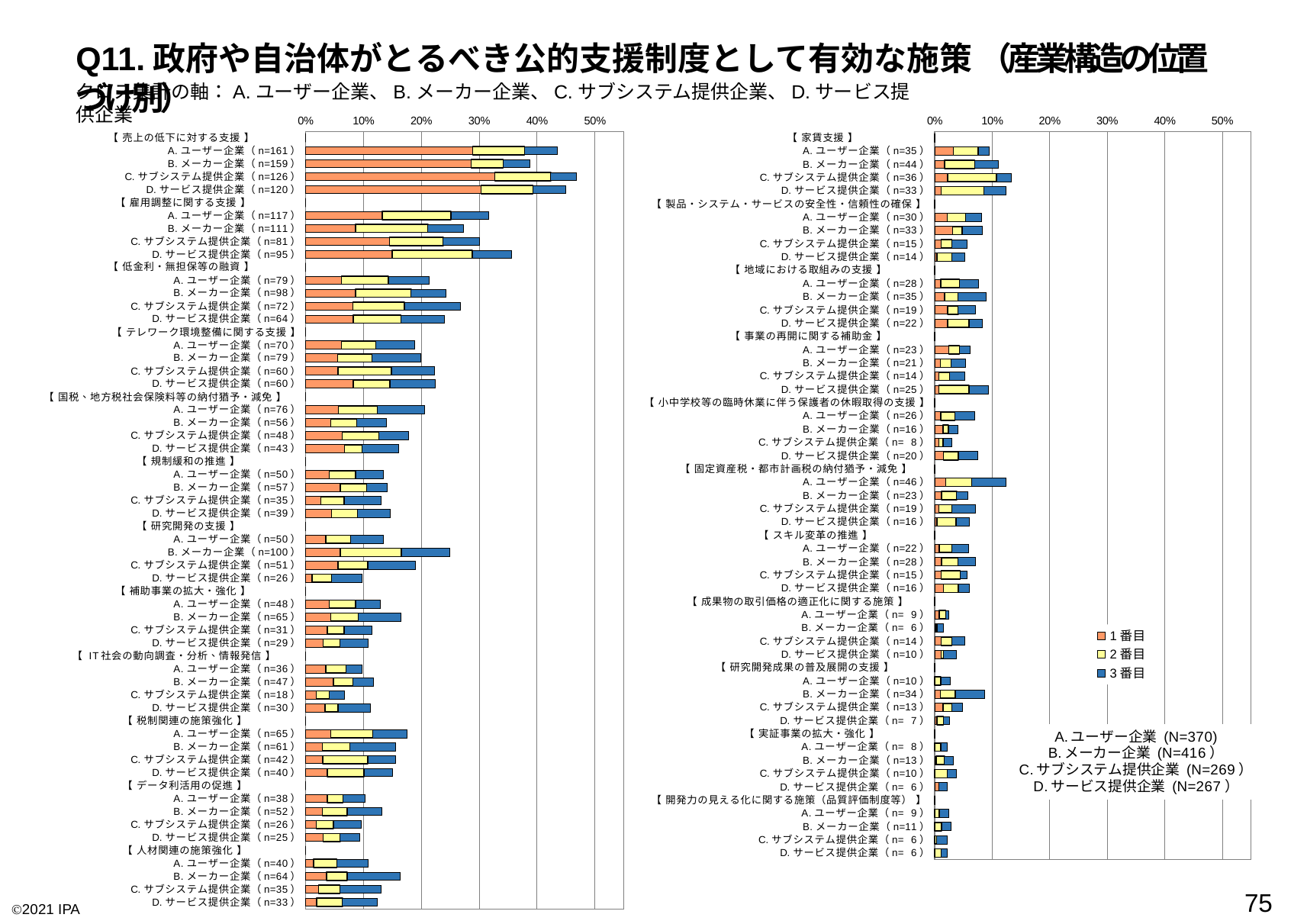

Q11.政府や自治体がとるべき公的支援制度として有効な施策 （産業構造の位置づけ別）
クロス集計の軸：A.ユーザー企業、B.メーカー企業、C.サブシステム提供企業、D.サービス提供企業

### Chart

| Category | 1番目 | 2番目 | 3番目 |
|---|---|---|---|
| 【 売上の低下に対する支援 】              | 0.0 | 0.0 | 0.0 |
| A.ユーザー企業（n=161） | 0.2891891891891892 | 0.0891891891891892 | 0.05675675675675676 |
| B.メーカー企業（n=159） | 0.2860576923076923 | 0.055288461538461536 | 0.04594594594594595 |
| C.サブシステム提供企業（n=126） | 0.3271375464684015 | 0.09665427509293681 | 0.04460966542750929 |
| D.サービス提供企業（n=120） | 0.30337078651685395 | 0.0898876404494382 | 0.056179775280898875 |
| 【 雇用調整に関する支援 】               | 0.0 | 0.0 | 0.0 |
| A.ユーザー企業（n=117） | 0.13243243243243244 | 0.11891891891891893 | 0.06486486486486487 |
| B.メーカー企業（n=111） | 0.08653846153846154 | 0.125 | 0.062162162162162166 |
| C.サブシステム提供企業（n=81） | 0.1449814126394052 | 0.09293680297397769 | 0.06319702602230483 |
| D.サービス提供企業（n=95） | 0.149812734082397 | 0.13857677902621723 | 0.06741573033707865 |
| 【 低金利・無担保等の融資 】              | 0.0 | 0.0 | 0.0 |
| A.ユーザー企業（n=79） | 0.062162162162162166 | 0.08108108108108109 | 0.07027027027027027 |
| B.メーカー企業（n=98） | 0.08653846153846154 | 0.09615384615384616 | 0.05945945945945946 |
| C.サブシステム提供企業（n=72） | 0.08178438661710037 | 0.08921933085501858 | 0.09665427509293681 |
| D.サービス提供企業（n=64） | 0.08239700374531835 | 0.08239700374531835 | 0.0749063670411985 |
| 【 テレワーク環境整備に関する支援 】 | 0.0 | 0.0 | 0.0 |
| A.ユーザー企業（n=70） | 0.062162162162162166 | 0.05945945945945946 | 0.06756756756756757 |
| B.メーカー企業（n=79） | 0.055288461538461536 | 0.06009615384615385 | 0.08378378378378379 |
| C.サブシステム提供企業（n=60） | 0.055762081784386616 | 0.09293680297397769 | 0.07434944237918216 |
| D.サービス提供企業（n=60） | 0.08239700374531835 | 0.06367041198501873 | 0.07865168539325842 |
| 【 国税、地方税社会保険料等の納付猶予・減免 】     | 0.0 | 0.0 | 0.0 |
| A.ユーザー企業（n=76） | 0.05675675675675676 | 0.06756756756756757 | 0.08108108108108109 |
| B.メーカー企業（n=56） | 0.04326923076923077 | 0.04567307692307692 | 0.051351351351351354 |
| C.サブシステム提供企業（n=48） | 0.06319702602230483 | 0.06319702602230483 | 0.05204460966542751 |
| D.サービス提供企業（n=43） | 0.06741573033707865 | 0.0299625468164794 | 0.06367041198501873 |
| 【 規制緩和の推進 】                  | 0.0 | 0.0 | 0.0 |
| A.ユーザー企業（n=50） | 0.04054054054054054 | 0.04594594594594595 | 0.04864864864864865 |
| B.メーカー企業（n=57） | 0.06009615384615385 | 0.04567307692307692 | 0.03513513513513514 |
| C.サブシステム提供企業（n=35） | 0.026022304832713755 | 0.040892193308550186 | 0.06319702602230483 |
| D.サービス提供企業（n=39） | 0.0449438202247191 | 0.0449438202247191 | 0.056179775280898875 |
| 【 研究開発の支援 】                  | 0.0 | 0.0 | 0.0 |
| A.ユーザー企業（n=50） | 0.03513513513513514 | 0.043243243243243246 | 0.05675675675675676 |
| B.メーカー企業（n=100） | 0.06009615384615385 | 0.10576923076923077 | 0.08378378378378379 |
| C.サブシステム提供企業（n=51） | 0.055762081784386616 | 0.05204460966542751 | 0.08178438661710037 |
| D.サービス提供企業（n=26） | 0.011235955056179775 | 0.033707865168539325 | 0.052434456928838954 |
| 【 補助事業の拡大・強化 】               | 0.0 | 0.0 | 0.0 |
| A.ユーザー企業（n=48） | 0.04054054054054054 | 0.04594594594594595 | 0.043243243243243246 |
| B.メーカー企業（n=65） | 0.04326923076923077 | 0.04807692307692308 | 0.07297297297297298 |
| C.サブシステム提供企業（n=31） | 0.03717472118959108 | 0.02973977695167286 | 0.048327137546468404 |
| D.サービス提供企業（n=29） | 0.0299625468164794 | 0.0299625468164794 | 0.04868913857677903 |
| 【 IT社会の動向調査・分析、情報発信 】        | 0.0 | 0.0 | 0.0 |
| A.ユーザー企業（n=36） | 0.03513513513513514 | 0.03513513513513514 | 0.02702702702702703 |
| B.メーカー企業（n=47） | 0.04807692307692308 | 0.03365384615384615 | 0.03513513513513514 |
| C.サブシステム提供企業（n=18） | 0.01858736059479554 | 0.022304832713754646 | 0.026022304832713755 |
| D.サービス提供企業（n=30） | 0.033707865168539325 | 0.02247191011235955 | 0.056179775280898875 |
| 【 税制関連の施策強化 】                | 0.0 | 0.0 | 0.0 |
| A.ユーザー企業（n=65） | 0.043243243243243246 | 0.07297297297297298 | 0.05945945945945946 |
| B.メーカー企業（n=61） | 0.028846153846153848 | 0.04807692307692308 | 0.07837837837837838 |
| C.サブシステム提供企業（n=42） | 0.02973977695167286 | 0.07806691449814127 | 0.048327137546468404 |
| D.サービス提供企業（n=40） | 0.03745318352059925 | 0.06367041198501873 | 0.04868913857677903 |
| 【 データ利活用の促進 】                | 0.0 | 0.0 | 0.0 |
| A.ユーザー企業（n=38） | 0.03783783783783784 | 0.02702702702702703 | 0.03783783783783784 |
| B.メーカー企業（n=52） | 0.028846153846153848 | 0.04326923076923077 | 0.05945945945945946 |
| C.サブシステム提供企業（n=26） | 0.01858736059479554 | 0.02973977695167286 | 0.048327137546468404 |
| D.サービス提供企業（n=25） | 0.0299625468164794 | 0.0299625468164794 | 0.033707865168539325 |
| 【 人材関連の施策強化 】                | 0.0 | 0.0 | 0.0 |
| A.ユーザー企業（n=40） | 0.013513513513513514 | 0.04054054054054054 | 0.05405405405405406 |
| B.メーカー企業（n=64） | 0.036057692307692304 | 0.036057692307692304 | 0.0918918918918919 |
| C.サブシステム提供企業（n=35） | 0.022304832713754646 | 0.03717472118959108 | 0.07063197026022305 |
| D.サービス提供企業（n=33） | 0.018726591760299626 | 0.0449438202247191 | 0.0599250936329588 |

### Chart:

| Category | 1番目 | 2番目 | 3番目 |
|---|---|---|---|
| 【 家賃支援 】                     | 0.0 | 0.0 | 0.0 |
| A.ユーザー企業（n=35） | 0.032432432432432434 | 0.043243243243243246 | 0.01891891891891892 |
| B.メーカー企業（n=44） | 0.016826923076923076 | 0.052884615384615384 | 0.04054054054054054 |
| C.サブシステム提供企業（n=36） | 0.022304832713754646 | 0.08550185873605948 | 0.026022304832713755 |
| D.サービス提供企業（n=33） | 0.011235955056179775 | 0.0749063670411985 | 0.03745318352059925 |
| 【 製品・システム・サービスの安全性・信頼性の確保 】  | 0.0 | 0.0 | 0.0 |
| A.ユーザー企業（n=30） | 0.021621621621621623 | 0.032432432432432434 | 0.02702702702702703 |
| B.メーカー企業（n=33） | 0.03125 | 0.016826923076923076 | 0.03513513513513514 |
| C.サブシステム提供企業（n=15） | 0.011152416356877323 | 0.01858736059479554 | 0.026022304832713755 |
| D.サービス提供企業（n=14） | 0.003745318352059925 | 0.026217228464419477 | 0.02247191011235955 |
| 【 地域における取組みの支援 】             | 0.0 | 0.0 | 0.0 |
| A.ユーザー企業（n=28） | 0.010810810810810811 | 0.032432432432432434 | 0.032432432432432434 |
| B.メーカー企業（n=35） | 0.016826923076923076 | 0.02403846153846154 | 0.04864864864864865 |
| C.サブシステム提供企業（n=19） | 0.022304832713754646 | 0.01858736059479554 | 0.02973977695167286 |
| D.サービス提供企業（n=22） | 0.02247191011235955 | 0.03745318352059925 | 0.02247191011235955 |
| 【 事業の再開に関する補助金 】             | 0.0 | 0.0 | 0.0 |
| A.ユーザー企業（n=23） | 0.024324324324324326 | 0.01891891891891892 | 0.01891891891891892 |
| B.メーカー企業（n=21） | 0.009615384615384616 | 0.019230769230769232 | 0.024324324324324326 |
| C.サブシステム提供企業（n=14） | 0.007434944237918215 | 0.01858736059479554 | 0.026022304832713755 |
| D.サービス提供企業（n=25） | 0.00749063670411985 | 0.052434456928838954 | 0.033707865168539325 |
| 【 小中学校等の臨時休業に伴う保護者の休暇取得の支援 】 | 0.0 | 0.0 | 0.0 |
| A.ユーザー企業（n=26） | 0.010810810810810811 | 0.024324324324324326 | 0.03513513513513514 |
| B.メーカー企業（n=16） | 0.014423076923076924 | 0.009615384615384616 | 0.016216216216216217 |
| C.サブシステム提供企業（n=  8） | 0.007434944237918215 | 0.007434944237918215 | 0.01486988847583643 |
| D.サービス提供企業（n=20） | 0.0149812734082397 | 0.026217228464419477 | 0.033707865168539325 |
| 【 固定資産税・都市計画税の納付猶予・減免 】      | 0.0 | 0.0 | 0.0 |
| A.ユーザー企業（n=46） | 0.01891891891891892 | 0.04594594594594595 | 0.05945945945945946 |
| B.メーカー企業（n=23） | 0.01201923076923077 | 0.026442307692307692 | 0.01891891891891892 |
| C.サブシステム提供企業（n=19） | 0.007434944237918215 | 0.022304832713754646 | 0.040892193308550186 |
| D.サービス提供企業（n=16） | 0.003745318352059925 | 0.033707865168539325 | 0.02247191011235955 |
| 【 スキル変革の推進 】                 | 0.0 | 0.0 | 0.0 |
| A.ユーザー企業（n=22） | 0.008108108108108109 | 0.021621621621621623 | 0.02972972972972973 |
| B.メーカー企業（n=28） | 0.01201923076923077 | 0.028846153846153848 | 0.02972972972972973 |
| C.サブシステム提供企業（n=15） | 0.011152416356877323 | 0.03345724907063197 | 0.011152416356877323 |
| D.サービス提供企業（n=16） | 0.0149812734082397 | 0.026217228464419477 | 0.018726591760299626 |
| 【 成果物の取引価格の適正化に関する施策 】       | 0.0 | 0.0 | 0.0 |
| A.ユーザー企業（n=  9） | 0.008108108108108109 | 0.010810810810810811 | 0.005405405405405406 |
| B.メーカー企業（n=  6） | 0.002403846153846154 | 0.002403846153846154 | 0.010810810810810811 |
| C.サブシステム提供企業（n=14） | 0.011152416356877323 | 0.01858736059479554 | 0.022304832713754646 |
| D.サービス提供企業（n=10） | 0.011235955056179775 | 0.003745318352059925 | 0.02247191011235955 |
| 【 研究開発成果の普及展開の支援 】           | 0.0 | 0.0 | 0.0 |
| A.ユーザー企業（n=10） | 0.0 | 0.010810810810810811 | 0.016216216216216217 |
| B.メーカー企業（n=34） | 0.009615384615384616 | 0.026442307692307692 | 0.051351351351351354 |
| C.サブシステム提供企業（n=13） | 0.01486988847583643 | 0.01486988847583643 | 0.01858736059479554 |
| D.サービス提供企業（n=  7） | 0.003745318352059925 | 0.011235955056179775 | 0.011235955056179775 |
| 【 実証事業の拡大・強化 】               | 0.0 | 0.0 | 0.0 |
| A.ユーザー企業（n=  8） | 0.0 | 0.010810810810810811 | 0.010810810810810811 |
| B.メーカー企業（n=13） | 0.002403846153846154 | 0.014423076923076924 | 0.016216216216216217 |
| C.サブシステム提供企業（n=10） | 0.0 | 0.022304832713754646 | 0.01486988847583643 |
| D.サービス提供企業（n=  6） | 0.00749063670411985 | 0.0 | 0.0149812734082397 |
| 【 開発力の見える化に関する施策（品質評価制度等） 】  | 0.0 | 0.0 | 0.0 |
| A.ユーザー企業（n=  9） | 0.0 | 0.008108108108108109 | 0.016216216216216217 |
| B.メーカー企業（n=11） | 0.0 | 0.01201923076923077 | 0.016216216216216217 |
| C.サブシステム提供企業（n=  6） | 0.0 | 0.0037174721189591076 | 0.01858736059479554 |
| D.サービス提供企業（n=  6） | 0.0 | 0.011235955056179775 | 0.011235955056179775 |